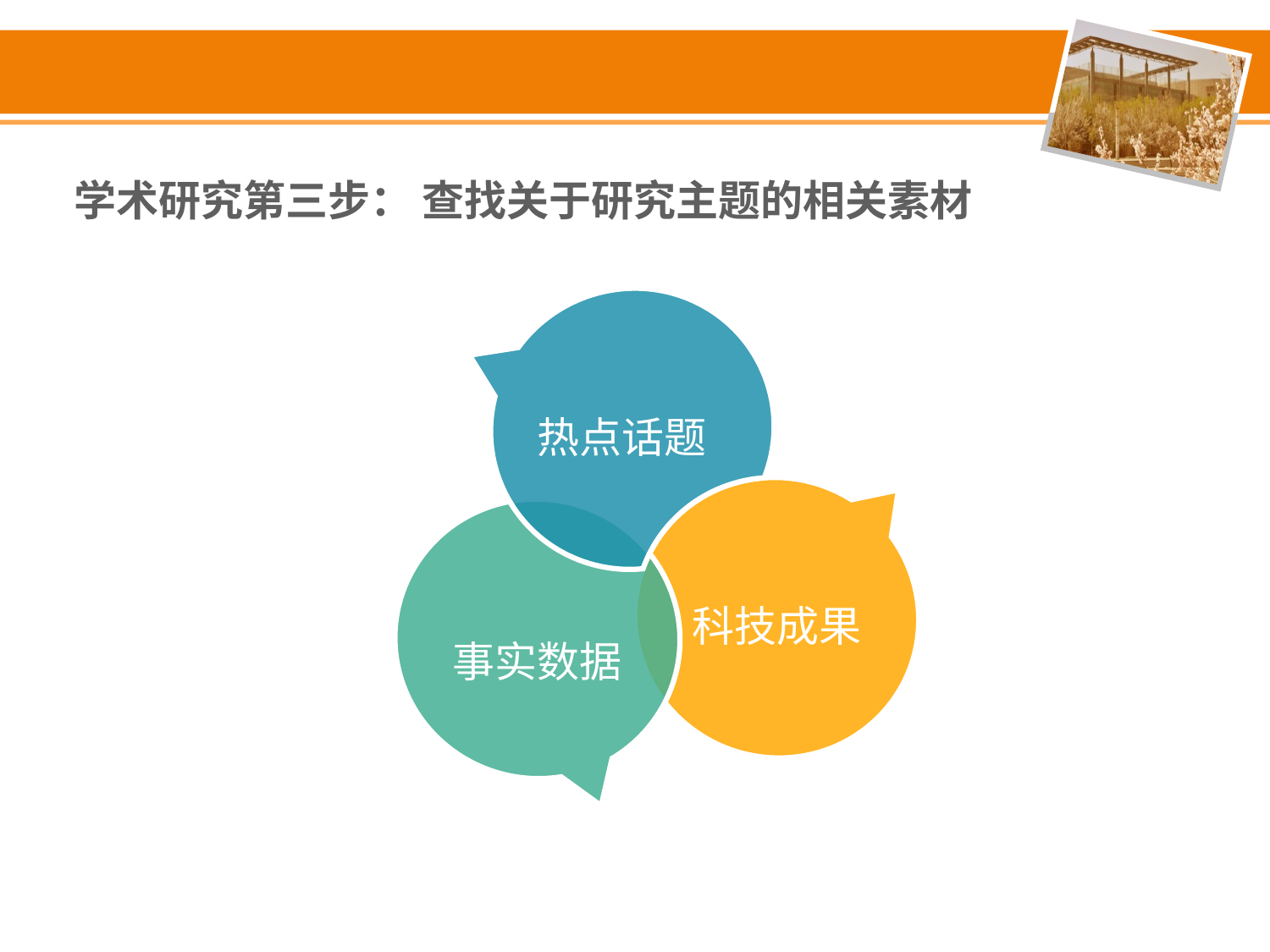

学术研究第三步： 查找关于研究主题的相关素材
热点话题
科技成果
事实数据